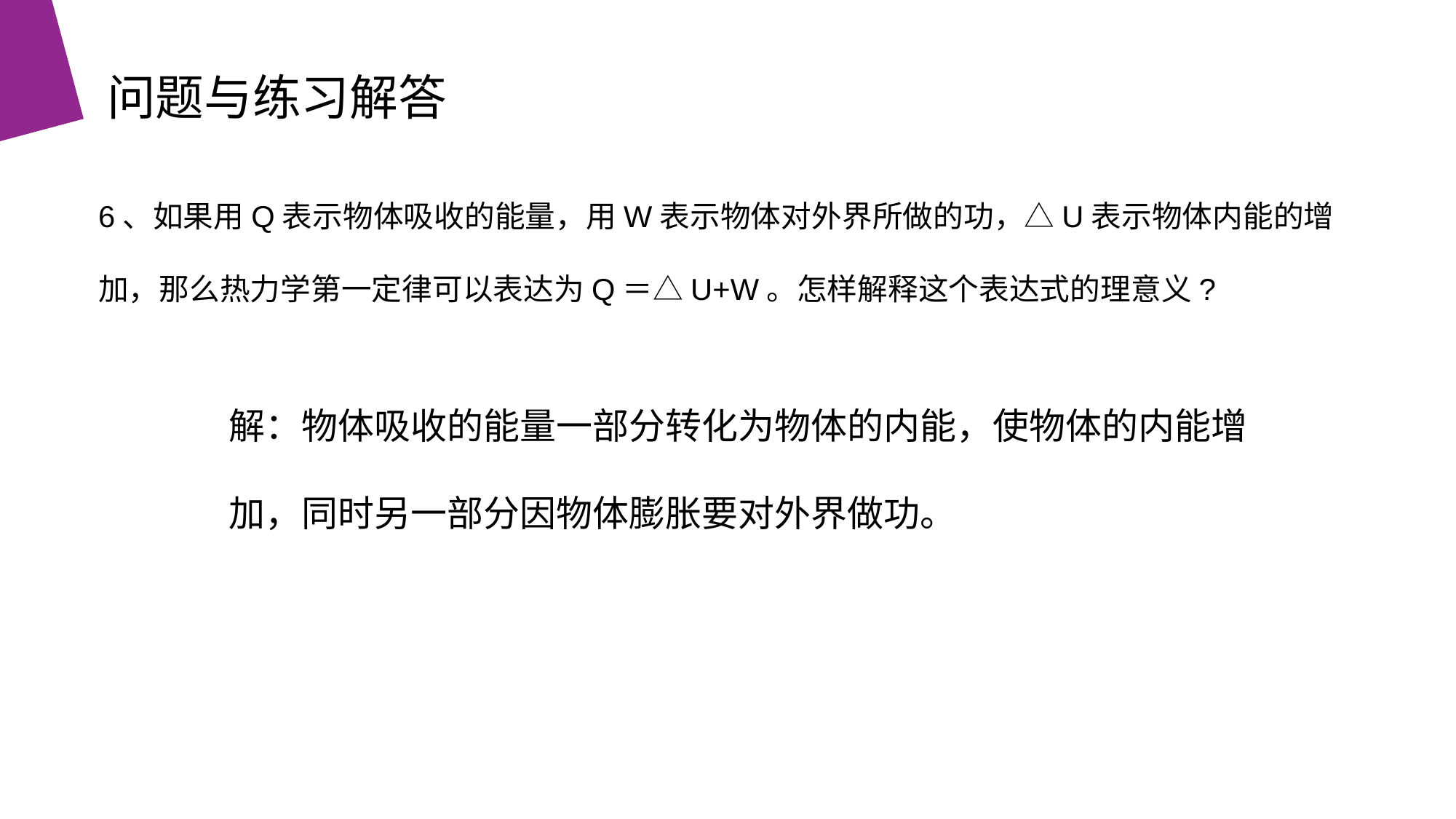

问题与练习解答
6、如果用Q表示物体吸收的能量，用W表示物体对外界所做的功，△U表示物体内能的增加，那么热力学第一定律可以表达为Q＝△U+W。怎样解释这个表达式的理意义?
解：物体吸收的能量一部分转化为物体的内能，使物体的内能增加，同时另一部分因物体膨胀要对外界做功。